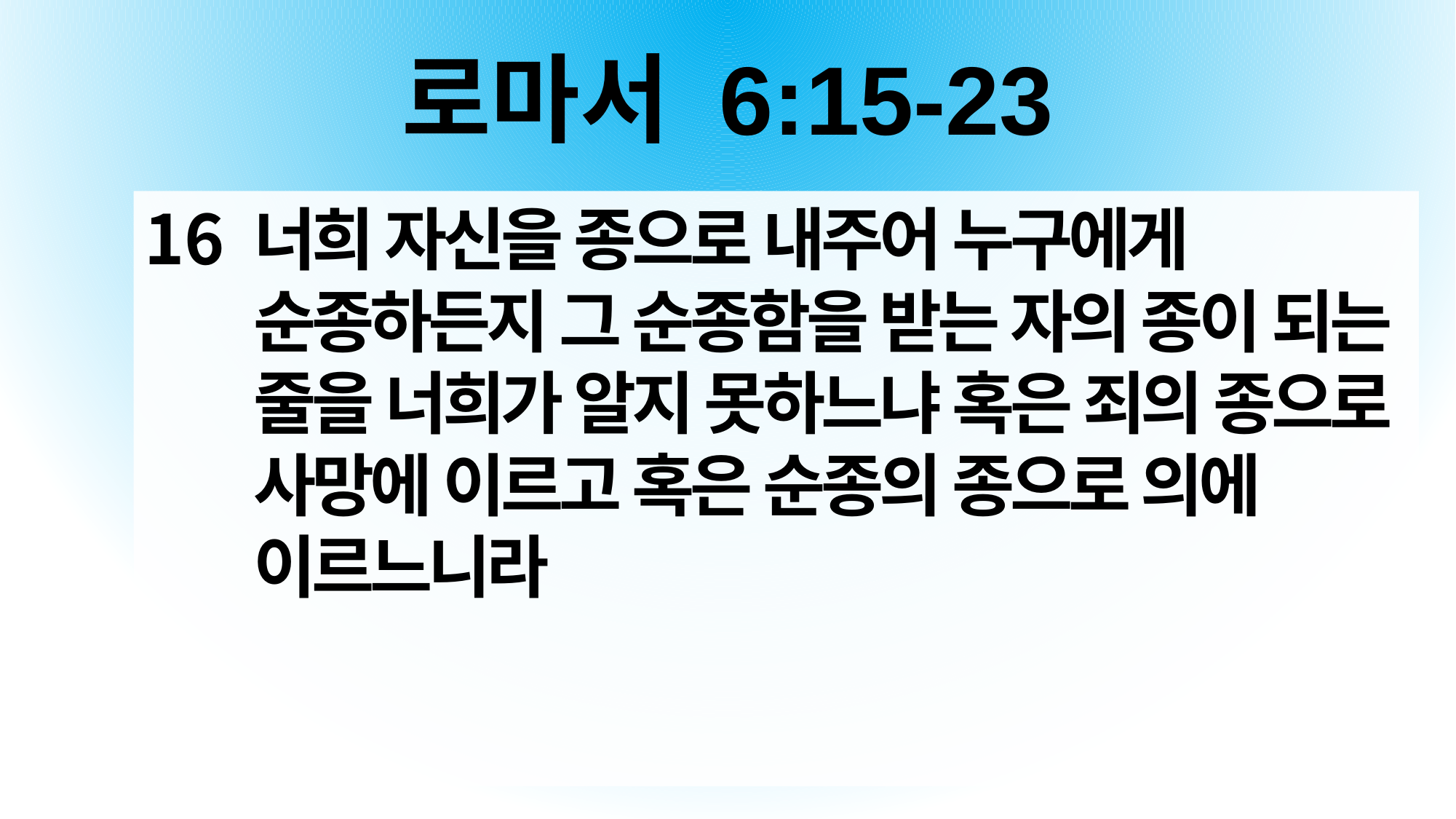

# 로마서 6:15-23
너희 자신을 종으로 내주어 누구에게 순종하든지 그 순종함을 받는 자의 종이 되는 줄을 너희가 알지 못하느냐 혹은 죄의 종으로 사망에 이르고 혹은 순종의 종으로 의에 이르느니라